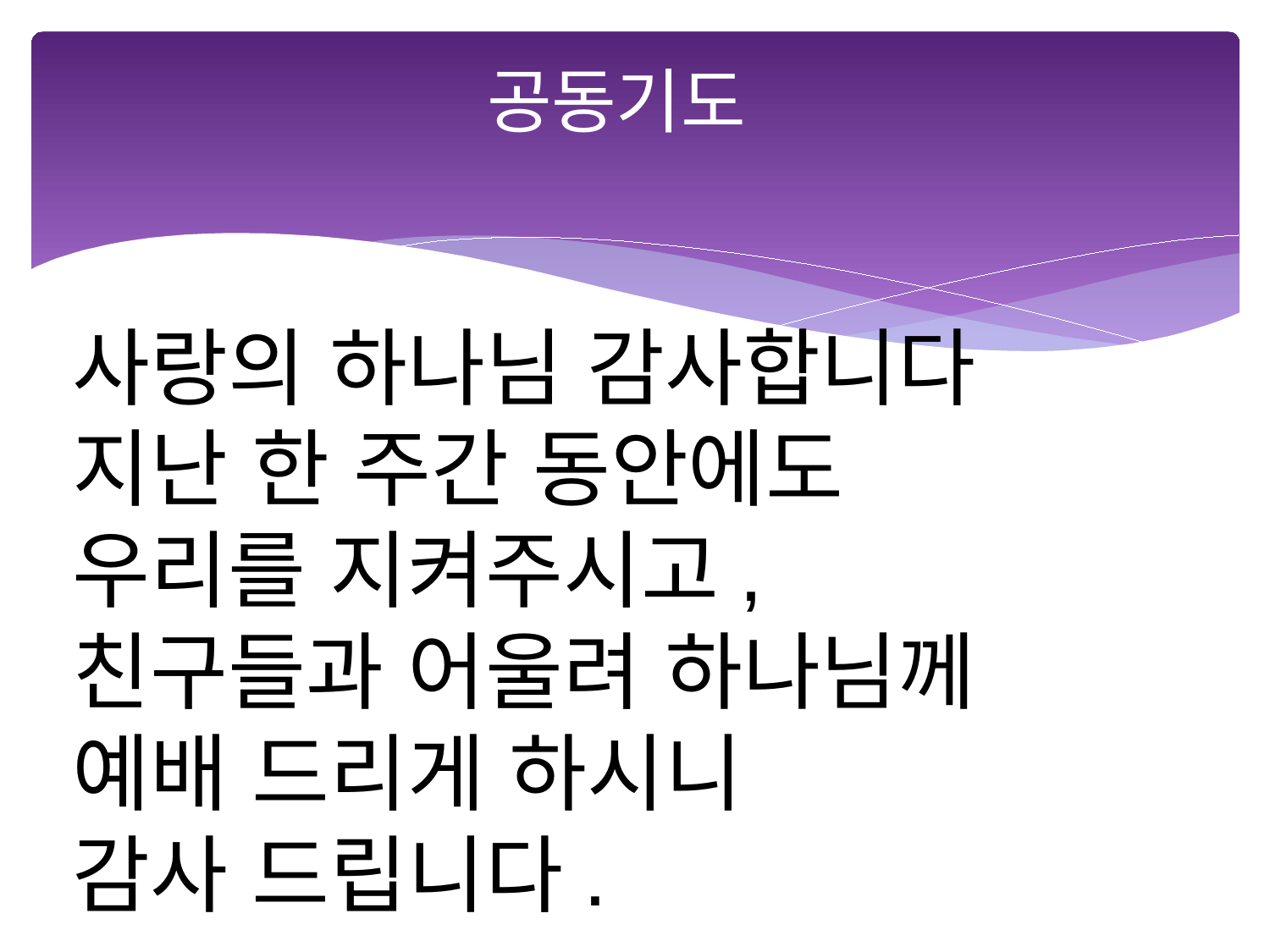

# 공동기도

사랑의 하나님 감사합니다
지난 한 주간 동안에도
우리를 지켜주시고,
친구들과 어울려 하나님께
예배 드리게 하시니
감사 드립니다.